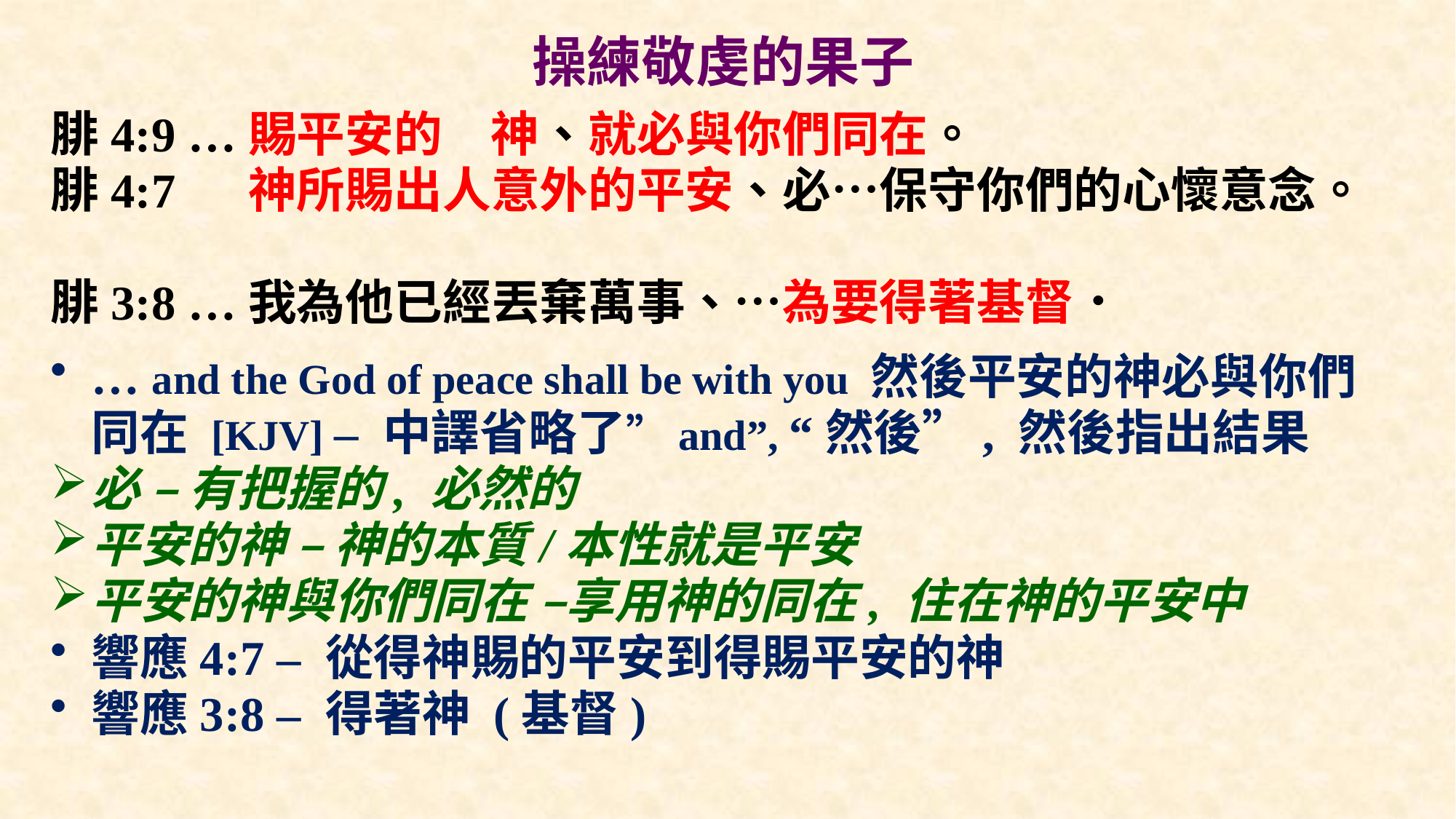

# 操練敬虔的果子
腓4:9 …賜平安的　神、就必與你們同在。
腓4:7 　神所賜出人意外的平安、必…保守你們的心懷意念。
腓3:8 …我為他已經丟棄萬事、…為要得著基督．
… and the God of peace shall be with you 然後平安的神必與你們同在 [KJV] – 中譯省略了”and”, “然後”, 然後指出結果
必 – 有把握的, 必然的
平安的神 – 神的本質/本性就是平安
平安的神與你們同在 –享用神的同在, 住在神的平安中
響應4:7 – 從得神賜的平安到得賜平安的神
響應3:8 – 得著神 (基督)